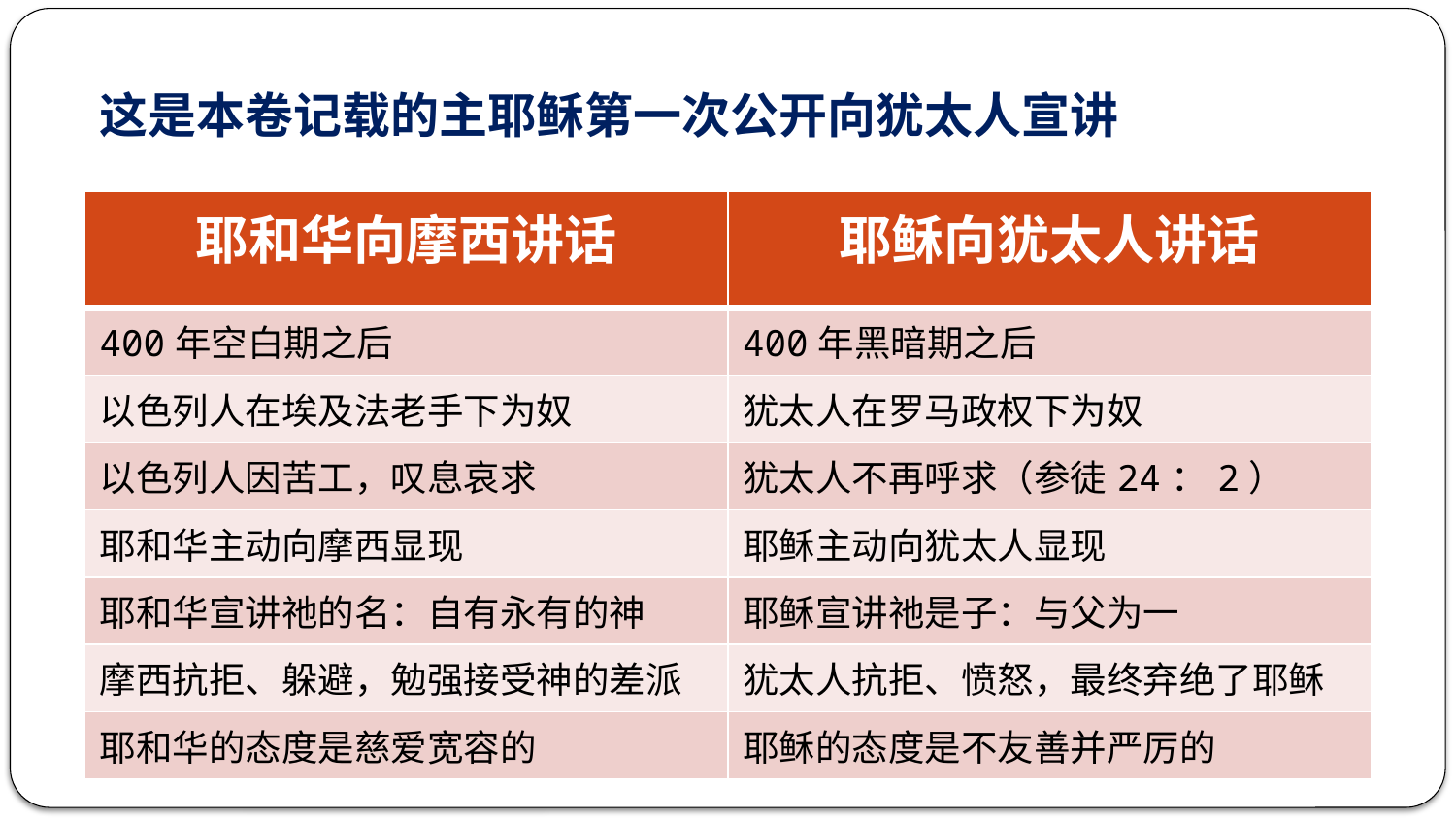

# 这是本卷记载的主耶稣第一次公开向犹太人宣讲

耶稣向犹太人讲话 vs. 耶和华向摩西讲话

| 耶和华向摩西讲话 | 耶稣向犹太人讲话 |
| --- | --- |
| 400年空白期之后 | 400年黑暗期之后 |
| 以色列人在埃及法老手下为奴 | 犹太人在罗马政权下为奴 |
| 以色列人因苦工，叹息哀求 | 犹太人不再呼求（参徒24：2） |
| 耶和华主动向摩西显现 | 耶稣主动向犹太人显现 |
| 耶和华宣讲祂的名：自有永有的神 | 耶稣宣讲祂是子：与父为一 |
| 摩西抗拒、躲避，勉强接受神的差派 | 犹太人抗拒、愤怒，最终弃绝了耶稣 |
| 耶和华的态度是慈爱宽容的 | 耶稣的态度是不友善并严厉的 |